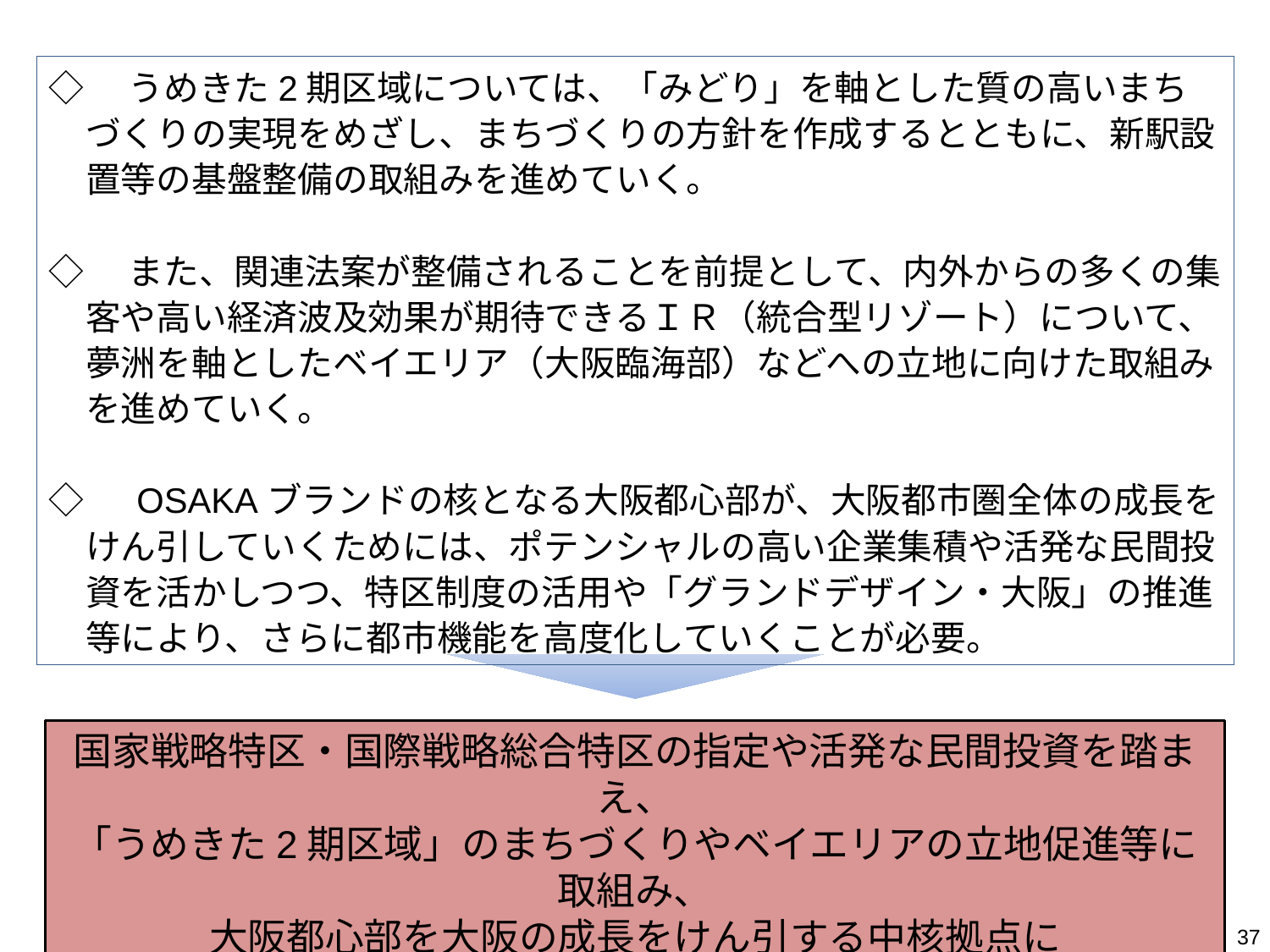

◇　うめきた2期区域については、「みどり」を軸とした質の高いまちづくりの実現をめざし、まちづくりの方針を作成するとともに、新駅設置等の基盤整備の取組みを進めていく。

◇　また、関連法案が整備されることを前提として、内外からの多くの集客や高い経済波及効果が期待できるＩＲ（統合型リゾート）について、夢洲を軸としたベイエリア（大阪臨海部）などへの立地に向けた取組みを進めていく。

◇　OSAKAブランドの核となる大阪都心部が、大阪都市圏全体の成長をけん引していくためには、ポテンシャルの高い企業集積や活発な民間投資を活かしつつ、特区制度の活用や「グランドデザイン・大阪」の推進等により、さらに都市機能を高度化していくことが必要。

国家戦略特区・国際戦略総合特区の指定や活発な民間投資を踏まえ、
「うめきた2期区域」のまちづくりやベイエリアの立地促進等に取組み、
大阪都心部を大阪の成長をけん引する中核拠点に
37